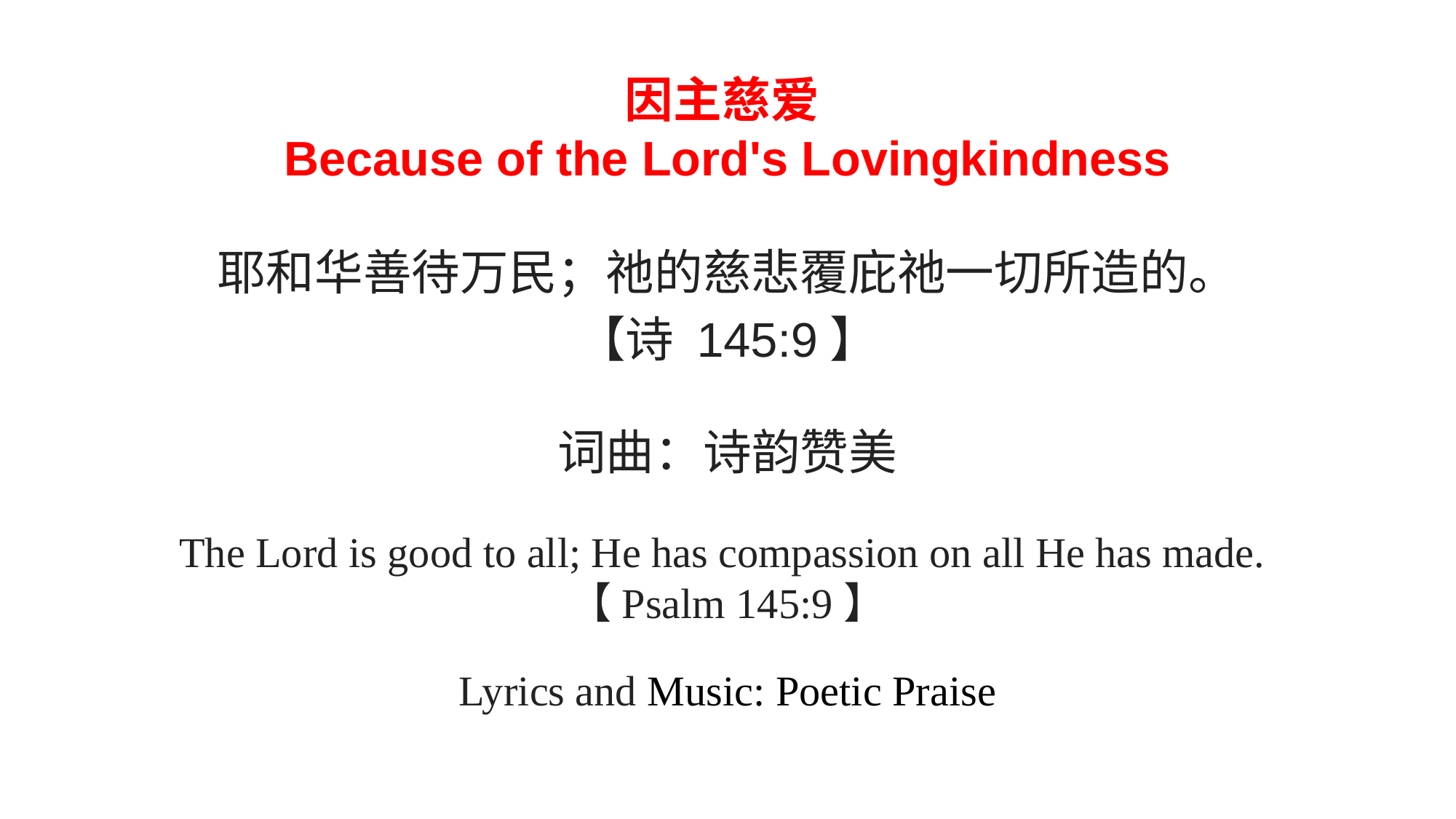

因主慈爱
Because of the Lord's Lovingkindness
耶和华善待万民；祂的慈悲覆庇祂一切所造的。
【诗 145:9】

词曲：诗韵赞美

The Lord is good to all; He has compassion on all He has made.
【Psalm 145:9】

Lyrics and Music: Poetic Praise